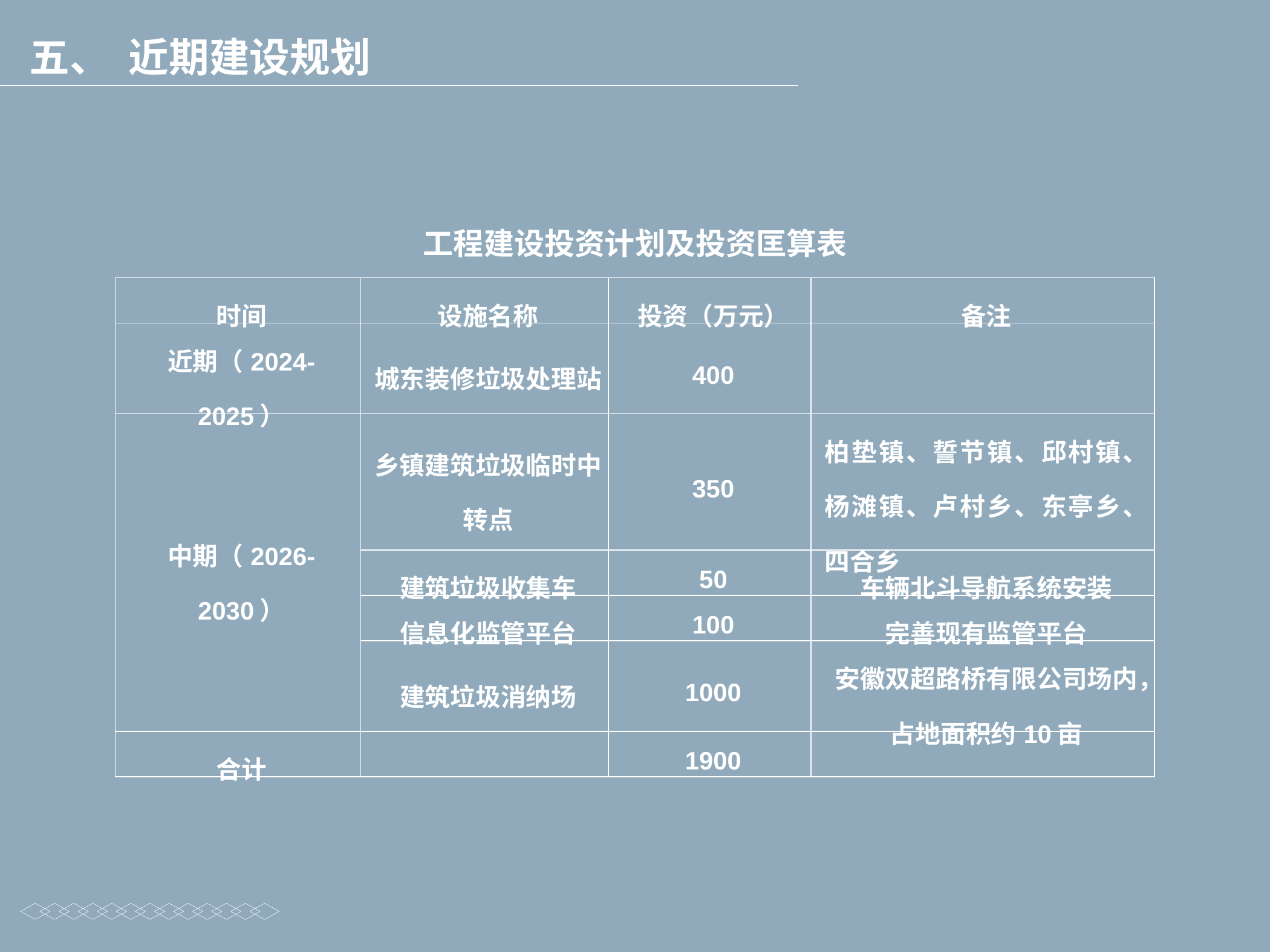

五、  近期建设规划
工程建设投资计划及投资匡算表
| 时间 | 设施名称 | 投资（万元） | 备注 |
| --- | --- | --- | --- |
| 近期（2024-2025） | 城东装修垃圾处理站 | 400 |  |
| 中期（2026-2030） | 乡镇建筑垃圾临时中转点 | 350 | 柏垫镇、誓节镇、邱村镇、杨滩镇、卢村乡、东亭乡、四合乡 |
|  | 建筑垃圾收集车 | 50 | 车辆北斗导航系统安装 |
|  | 信息化监管平台 | 100 | 完善现有监管平台 |
|  | 建筑垃圾消纳场 | 1000 | 安徽双超路桥有限公司场内，占地面积约10亩 |
| 合计 |  | 1900 |  |